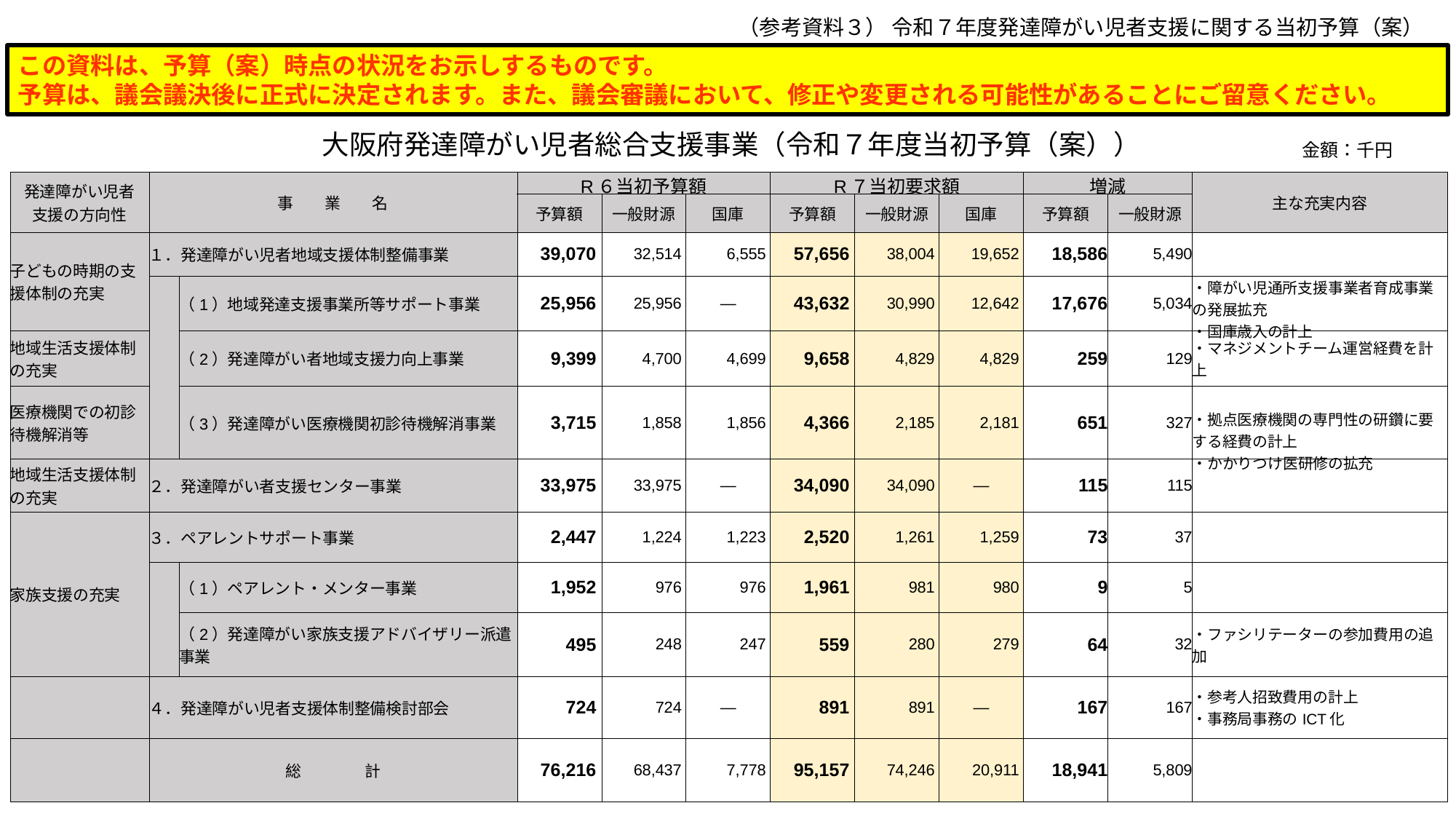

（参考資料３） 令和７年度発達障がい児者支援に関する当初予算（案）
この資料は、予算（案）時点の状況をお示しするものです。
予算は、議会議決後に正式に決定されます。また、議会審議において、修正や変更される可能性があることにご留意ください。
大阪府発達障がい児者総合支援事業（令和７年度当初予算（案））
金額：千円
| 発達障がい児者 支援の方向性 | 事　　業　　名 |  | R６当初予算額 |  |  | R７当初要求額 |  |  | 増減 |  | 主な充実内容 |
| --- | --- | --- | --- | --- | --- | --- | --- | --- | --- | --- | --- |
|  |  |  | 予算額 | 一般財源 | 国庫 | 予算額 | 一般財源 | 国庫 | 予算額 | 一般財源 |  |
| 子どもの時期の支援体制の充実 | １．発達障がい児者地域支援体制整備事業 |  | 39,070 | 32,514 | 6,555 | 57,656 | 38,004 | 19,652 | 18,586 | 5,490 |  |
|  |  | （1）地域発達支援事業所等サポート事業 | 25,956 | 25,956 | ― | 43,632 | 30,990 | 12,642 | 17,676 | 5,034 | ・障がい児通所支援事業者育成事業の発展拡充 ・国庫歳入の計上 |
| 地域生活支援体制の充実 |  | （2）発達障がい者地域支援力向上事業 | 9,399 | 4,700 | 4,699 | 9,658 | 4,829 | 4,829 | 259 | 129 | ・マネジメントチーム運営経費を計上 |
| 医療機関での初診待機解消等 |  | （3）発達障がい医療機関初診待機解消事業 | 3,715 | 1,858 | 1,856 | 4,366 | 2,185 | 2,181 | 651 | 327 | ・拠点医療機関の専門性の研鑽に要する経費の計上 ・かかりつけ医研修の拡充 |
| 地域生活支援体制の充実 | ２．発達障がい者支援センター事業 |  | 33,975 | 33,975 | ― | 34,090 | 34,090 | ― | 115 | 115 |  |
| 家族支援の充実 | ３．ペアレントサポート事業 |  | 2,447 | 1,224 | 1,223 | 2,520 | 1,261 | 1,259 | 73 | 37 |  |
|  |  | （1）ペアレント・メンター事業 | 1,952 | 976 | 976 | 1,961 | 981 | 980 | 9 | 5 |  |
|  |  | （2）発達障がい家族支援アドバイザリー派遣事業 | 495 | 248 | 247 | 559 | 280 | 279 | 64 | 32 | ・ファシリテーターの参加費用の追加 |
|  | ４．発達障がい児者支援体制整備検討部会 |  | 724 | 724 | ― | 891 | 891 | ― | 167 | 167 | ・参考人招致費用の計上 ・事務局事務のICT化 |
|  | 総　　　　計 |  | 76,216 | 68,437 | 7,778 | 95,157 | 74,246 | 20,911 | 18,941 | 5,809 |  |